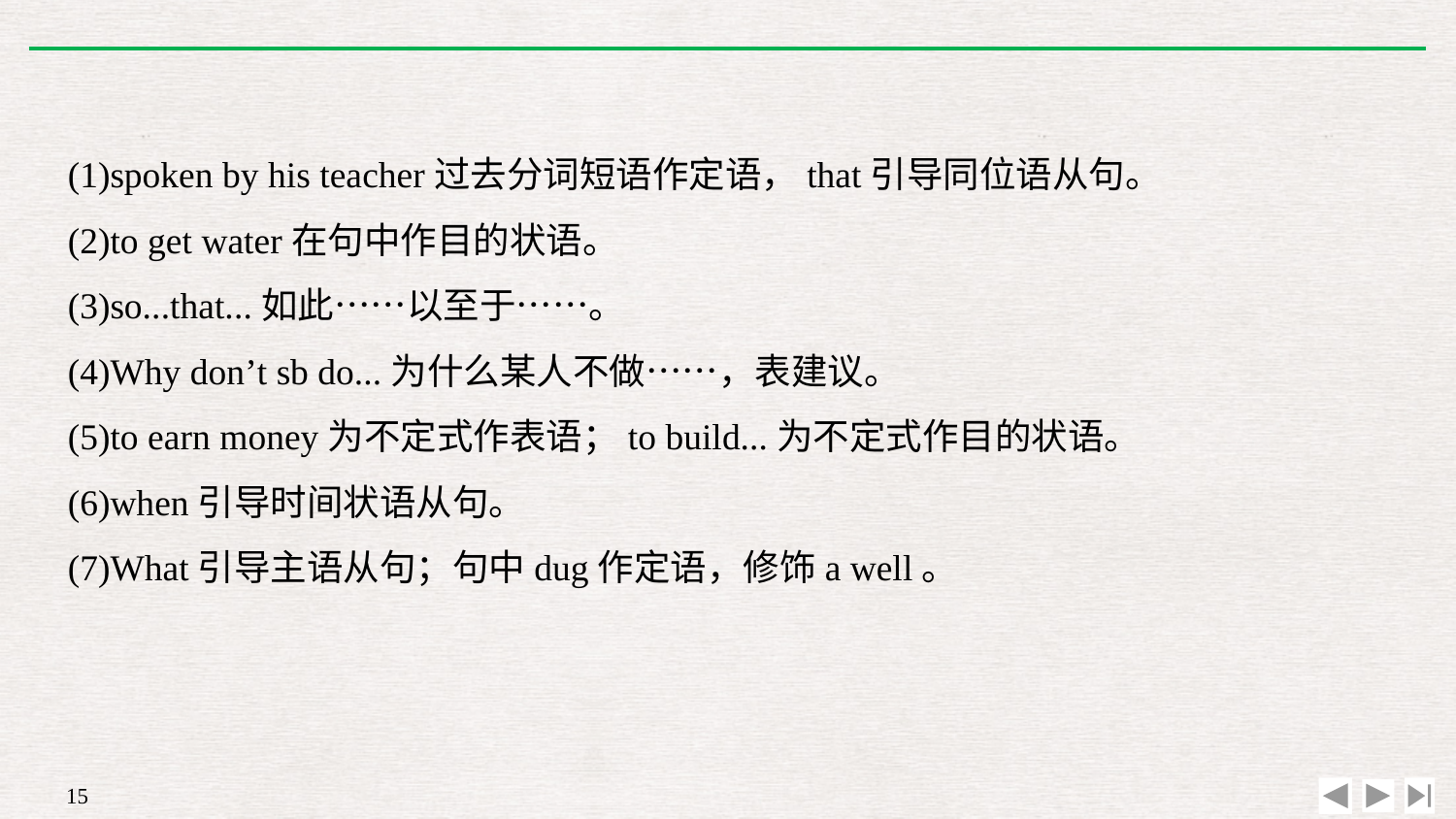

(1)spoken by his teacher过去分词短语作定语，that引导同位语从句。
(2)to get water在句中作目的状语。
(3)so...that...如此……以至于……。
(4)Why don’t sb do...为什么某人不做……，表建议。
(5)to earn money为不定式作表语；to build...为不定式作目的状语。
(6)when引导时间状语从句。
(7)What引导主语从句；句中dug作定语，修饰a well。